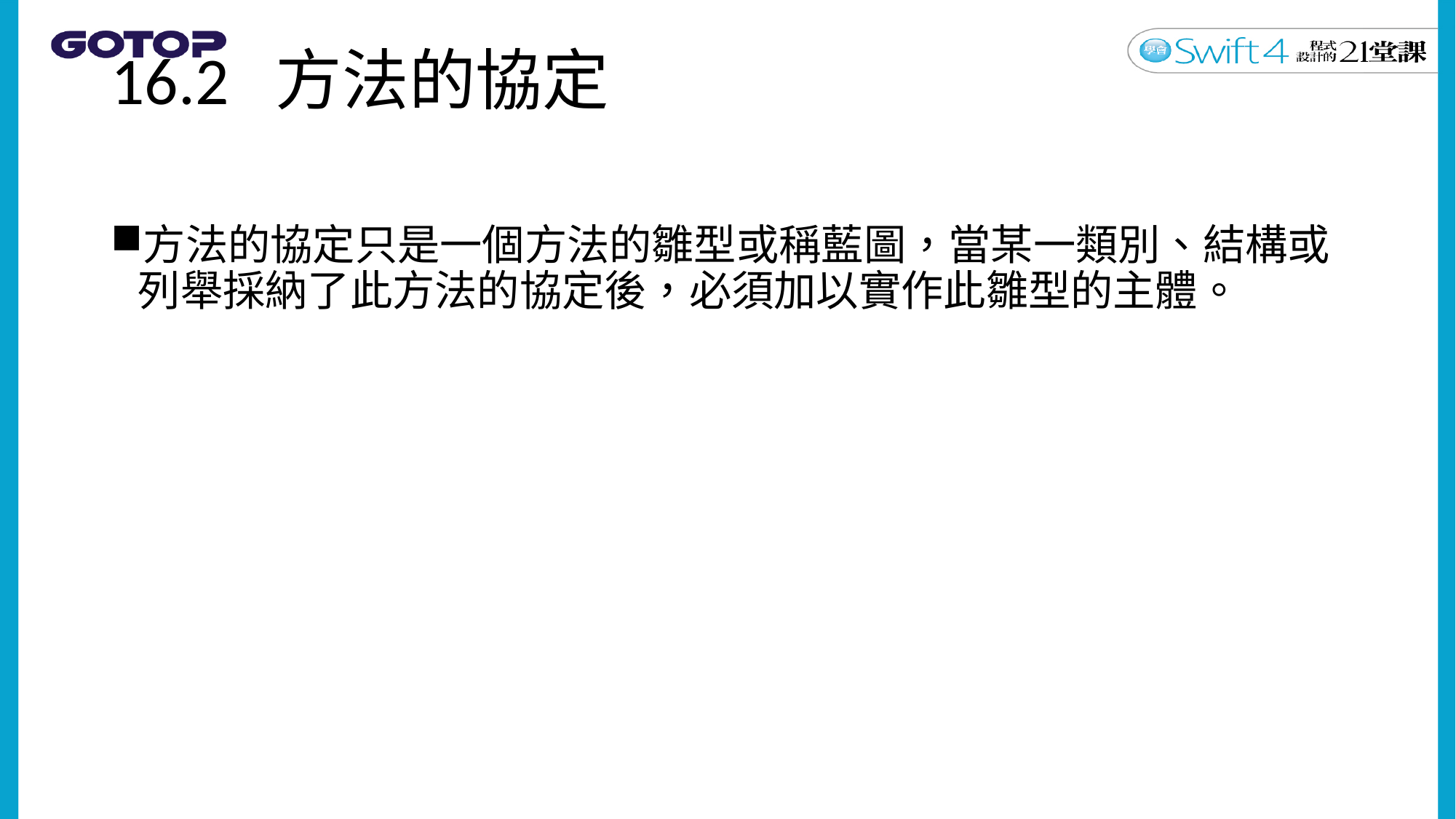

# 16.2  方法的協定
方法的協定只是一個方法的雛型或稱藍圖，當某一類別、結構或列舉採納了此方法的協定後，必須加以實作此雛型的主體。